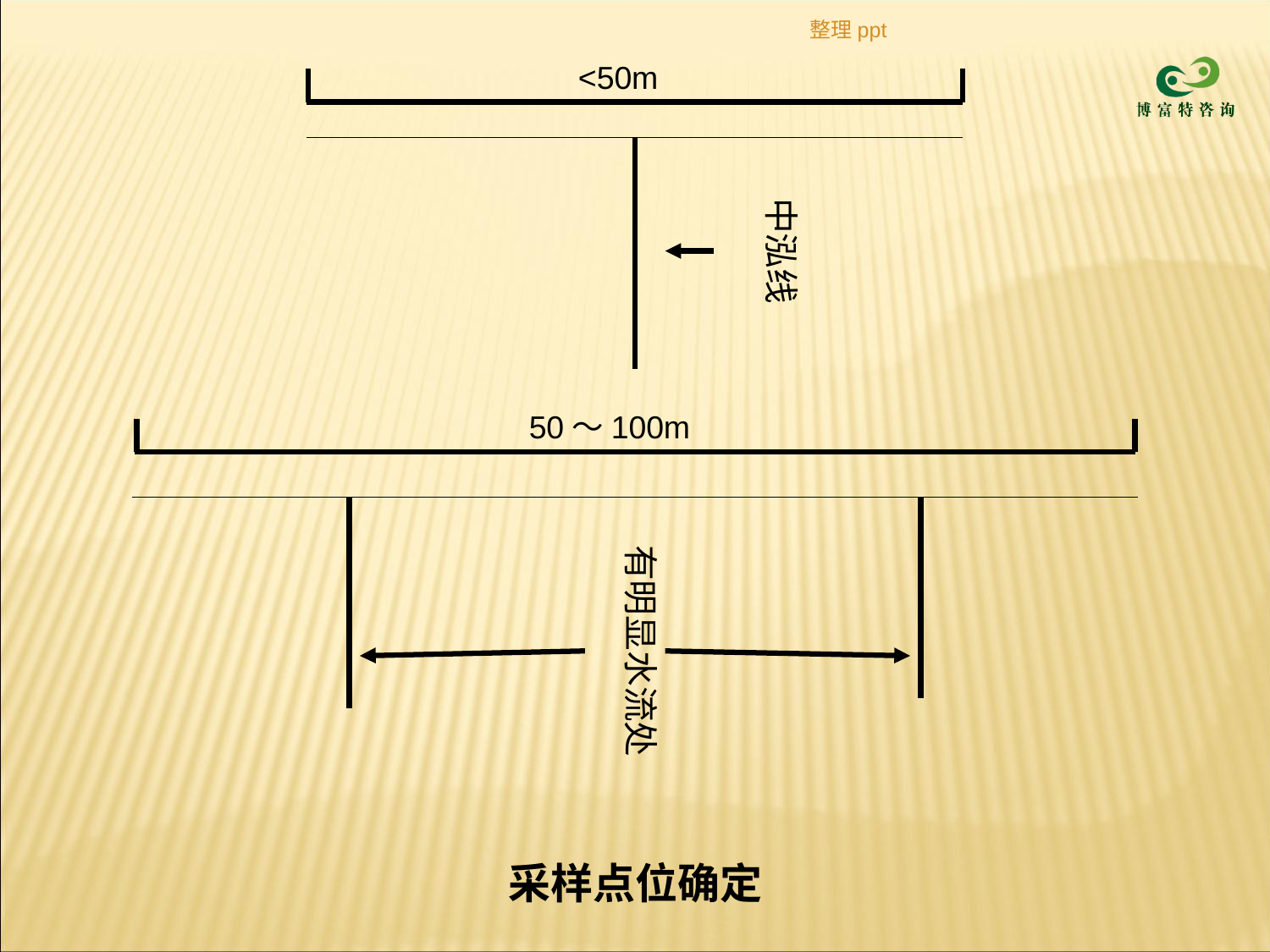

整理ppt
<50m

中泓线
50～100m

有明显水流处
采样点位确定
28